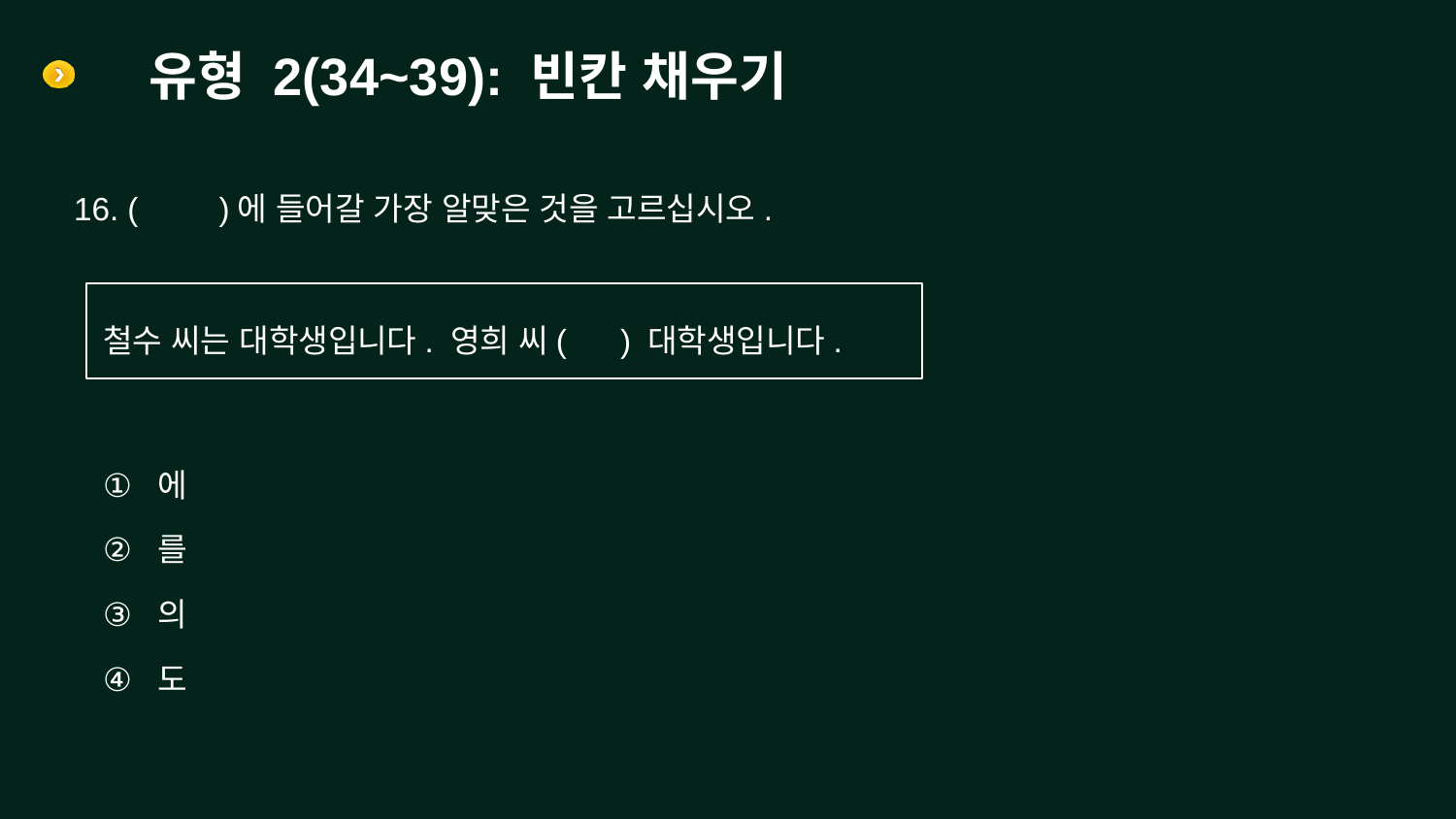

# 유형 2(34~39): 빈칸 채우기
16. (         )에 들어갈 가장 알맞은 것을 고르십시오.
철수 씨는 대학생입니다. 영희 씨(      ) 대학생입니다.
에
를
의
도